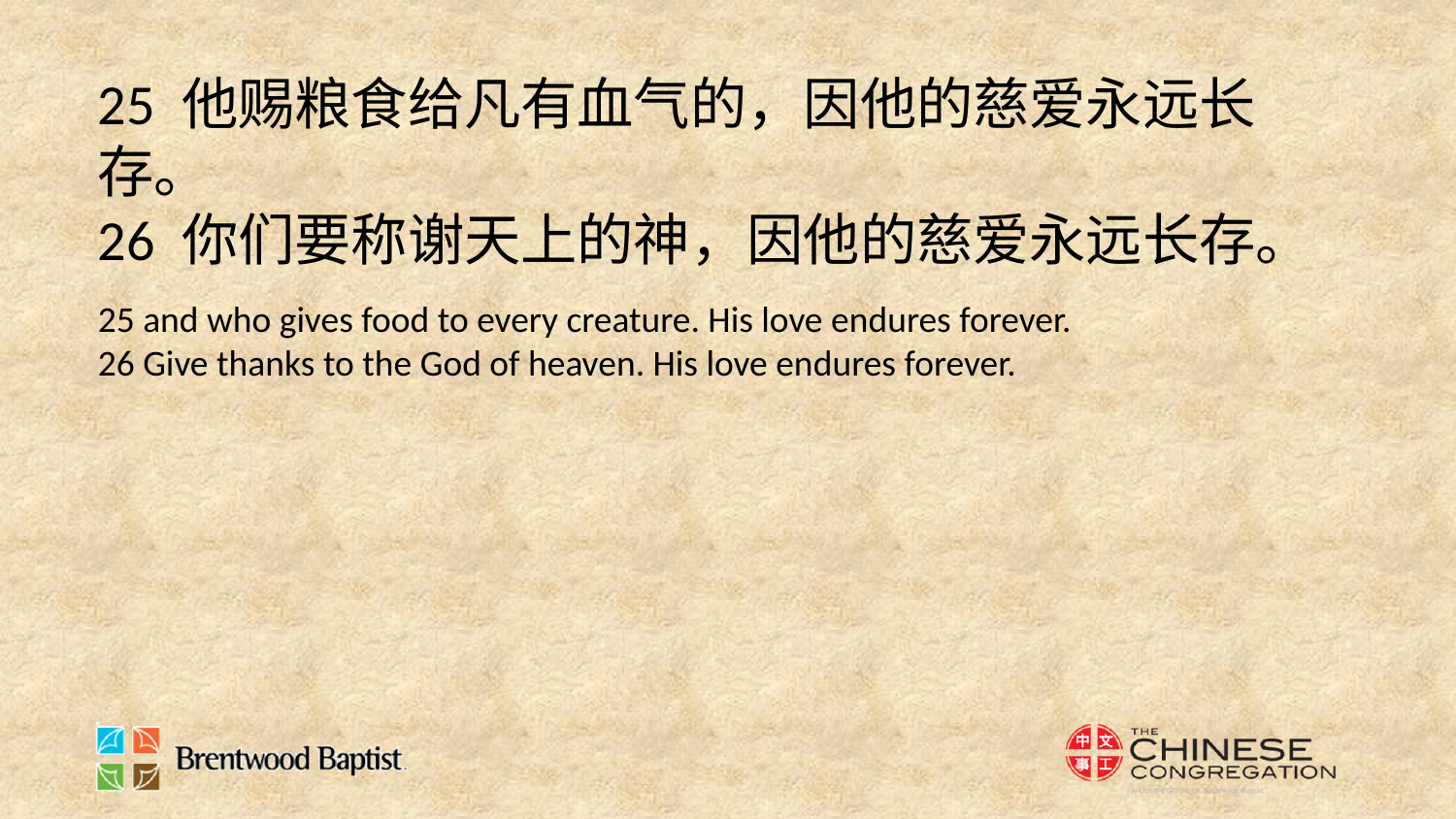

25 他赐粮食给凡有血气的，因他的慈爱永远长存。
26 你们要称谢天上的神，因他的慈爱永远长存。

25 and who gives food to every creature. His love endures forever.
26 Give thanks to the God of heaven. His love endures forever.